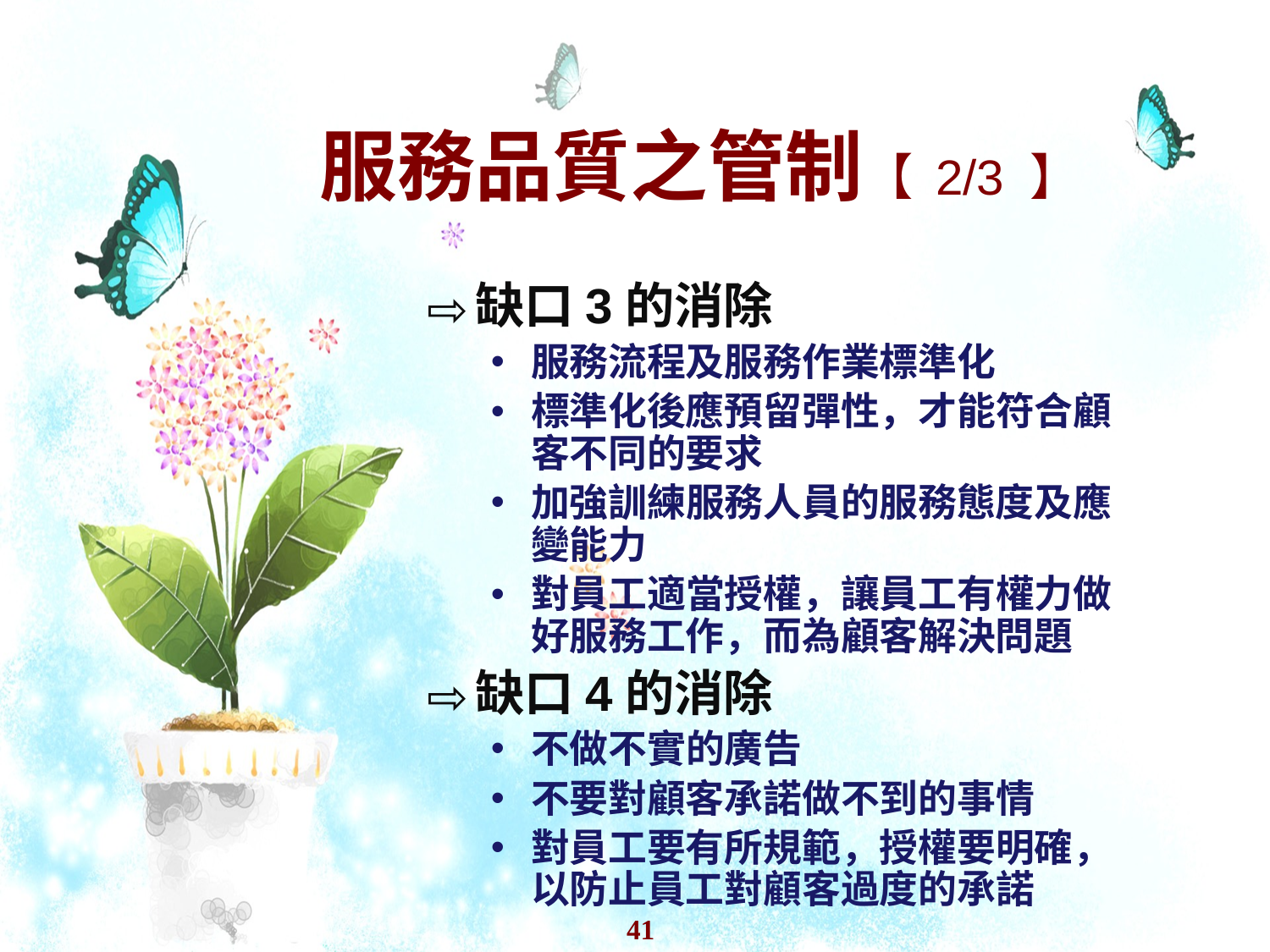

# 服務品質之管制【 2/3 】
缺口3的消除
服務流程及服務作業標準化
標準化後應預留彈性，才能符合顧客不同的要求
加強訓練服務人員的服務態度及應變能力
對員工適當授權，讓員工有權力做好服務工作，而為顧客解決問題
缺口4的消除
不做不實的廣告
不要對顧客承諾做不到的事情
對員工要有所規範，授權要明確，以防止員工對顧客過度的承諾